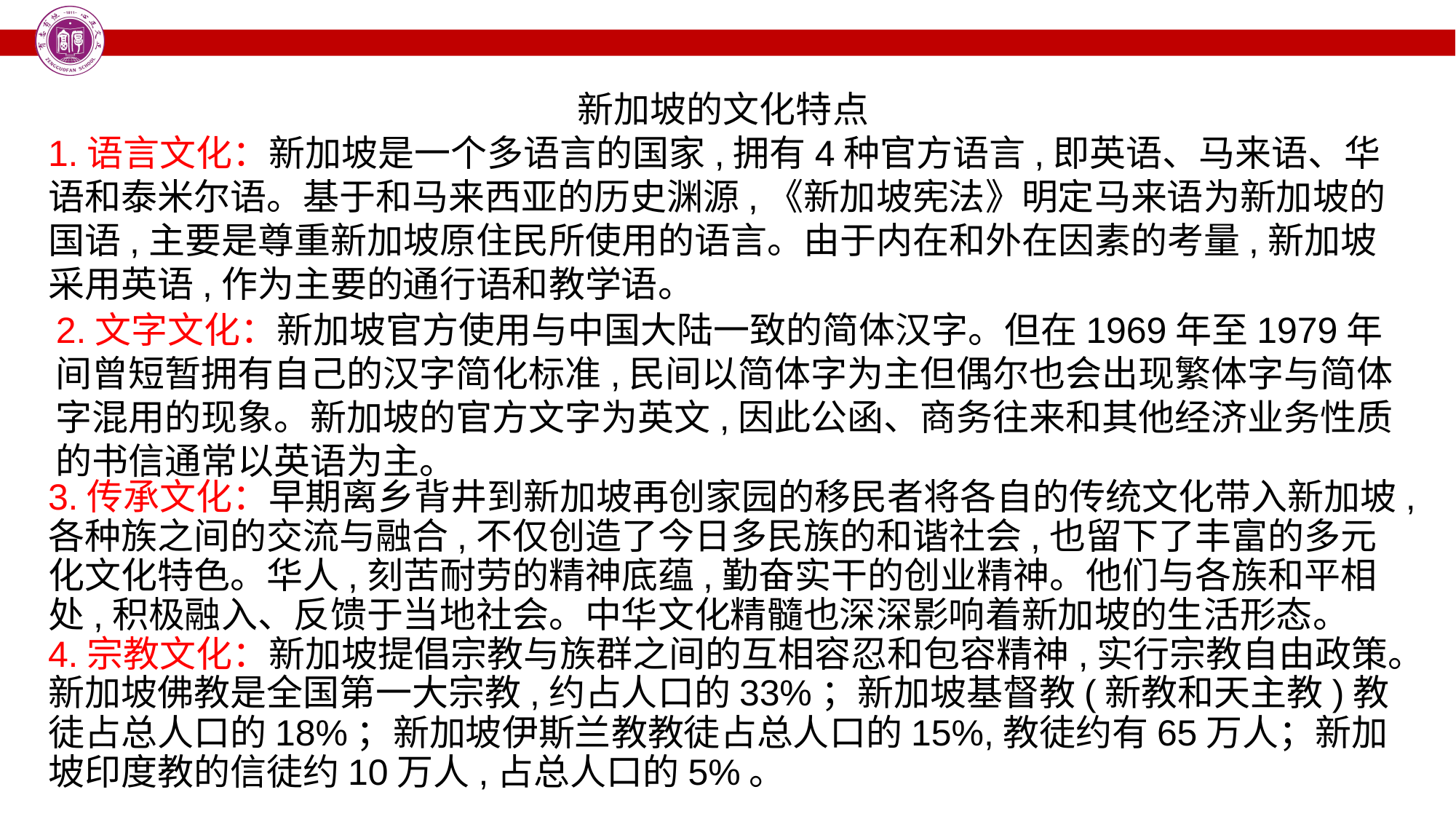

新加坡的文化特点
1.语言文化：新加坡是一个多语言的国家,拥有4种官方语言,即英语、马来语、华语和泰米尔语。基于和马来西亚的历史渊源,《新加坡宪法》明定马来语为新加坡的国语,主要是尊重新加坡原住民所使用的语言。由于内在和外在因素的考量,新加坡采用英语,作为主要的通行语和教学语。
2.文字文化：新加坡官方使用与中国大陆一致的简体汉字。但在1969年至1979年间曾短暂拥有自己的汉字简化标准,民间以简体字为主但偶尔也会出现繁体字与简体字混用的现象。新加坡的官方文字为英文,因此公函、商务往来和其他经济业务性质的书信通常以英语为主。
3.传承文化：早期离乡背井到新加坡再创家园的移民者将各自的传统文化带入新加坡,各种族之间的交流与融合,不仅创造了今日多民族的和谐社会,也留下了丰富的多元化文化特色。华人,刻苦耐劳的精神底蕴,勤奋实干的创业精神。他们与各族和平相处,积极融入、反馈于当地社会。中华文化精髓也深深影响着新加坡的生活形态。
4.宗教文化：新加坡提倡宗教与族群之间的互相容忍和包容精神,实行宗教自由政策。新加坡佛教是全国第一大宗教,约占人口的33%；新加坡基督教(新教和天主教)教徒占总人口的18%；新加坡伊斯兰教教徒占总人口的15%,教徒约有65万人；新加坡印度教的信徒约10万人,占总人口的5%。